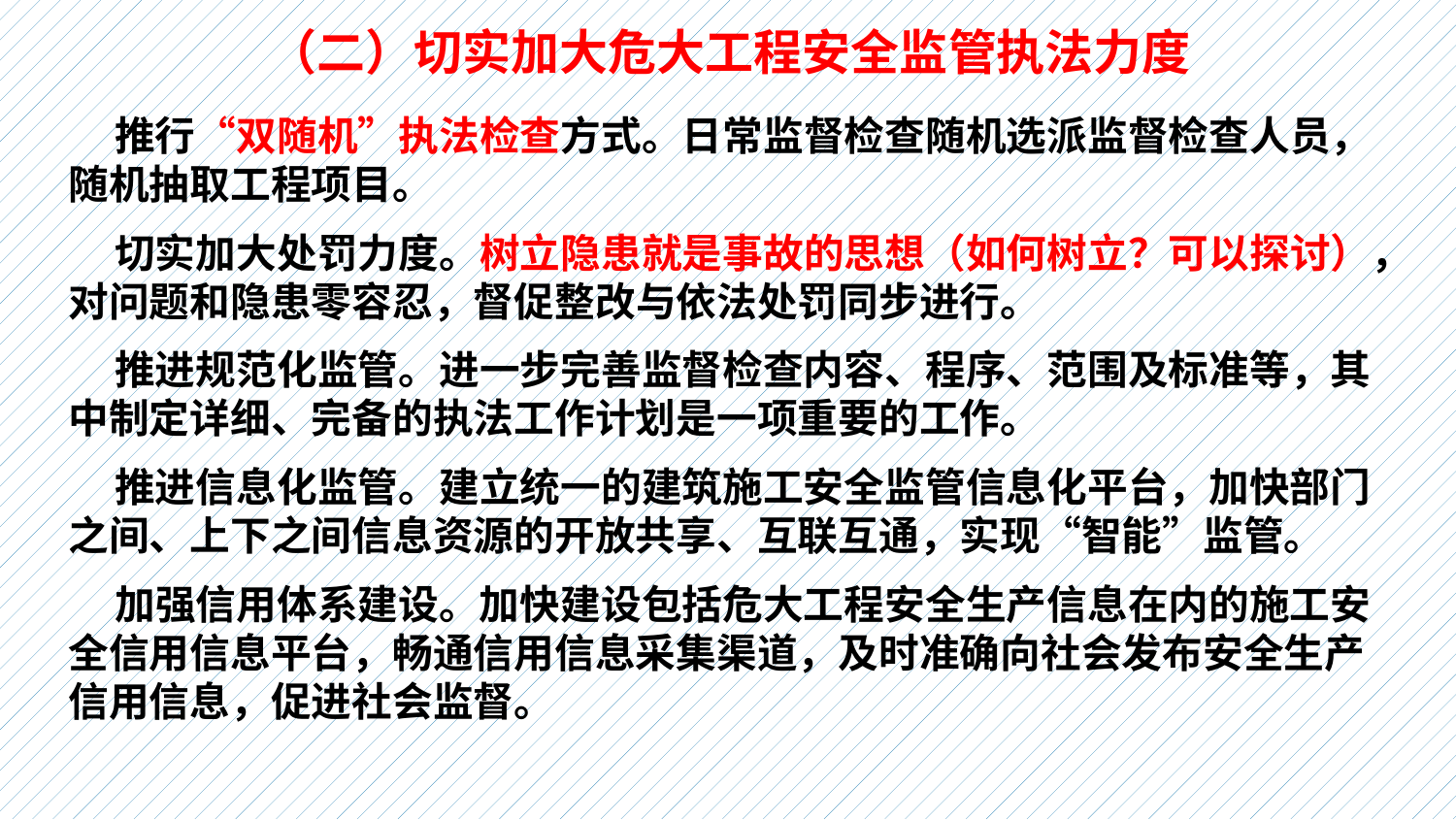

（二）切实加大危大工程安全监管执法力度
    推行“双随机”执法检查方式。日常监督检查随机选派监督检查人员，随机抽取工程项目。
    切实加大处罚力度。树立隐患就是事故的思想（如何树立？可以探讨），对问题和隐患零容忍，督促整改与依法处罚同步进行。
    推进规范化监管。进一步完善监督检查内容、程序、范围及标准等，其中制定详细、完备的执法工作计划是一项重要的工作。
    推进信息化监管。建立统一的建筑施工安全监管信息化平台，加快部门之间、上下之间信息资源的开放共享、互联互通，实现“智能”监管。
    加强信用体系建设。加快建设包括危大工程安全生产信息在内的施工安全信用信息平台，畅通信用信息采集渠道，及时准确向社会发布安全生产信用信息，促进社会监督。